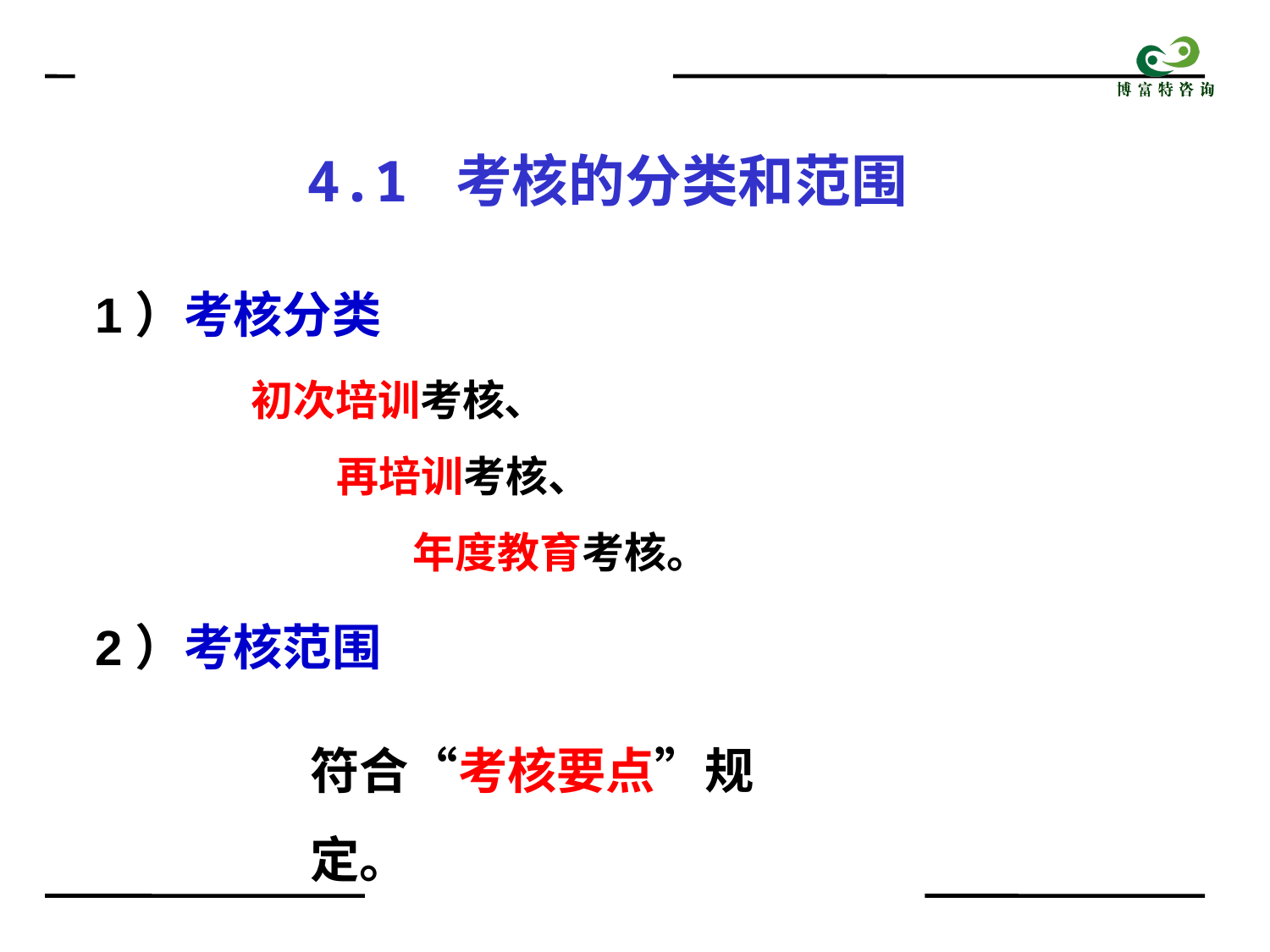

4.1 考核的分类和范围
1）考核分类
初次培训考核、
        再培训考核、
                年度教育考核。
2）考核范围
符合“考核要点”规定。